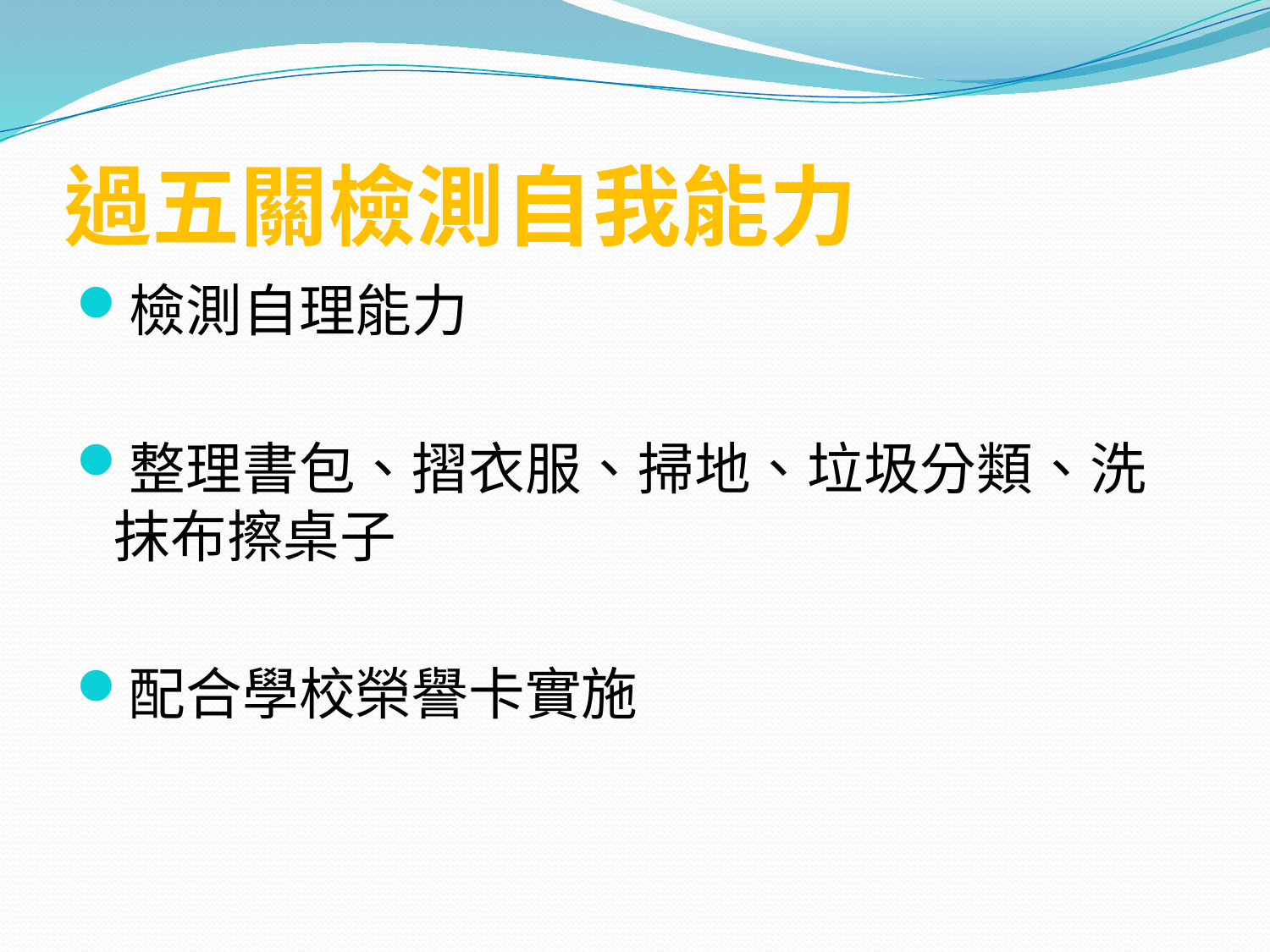

# 過五關檢測自我能力
檢測自理能力

整理書包、摺衣服、掃地、垃圾分類、洗抹布擦桌子

配合學校榮譽卡實施